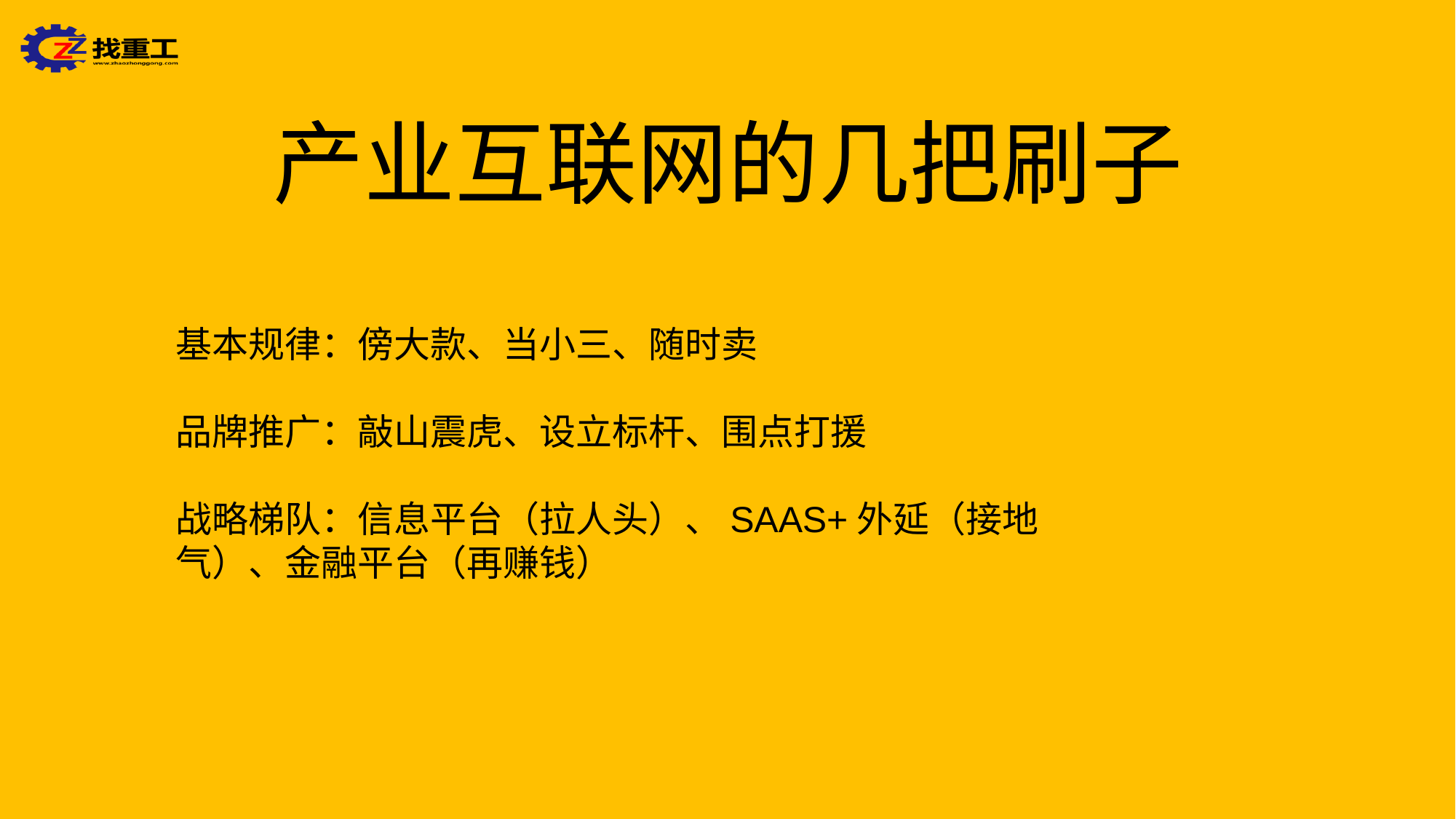

# 产业互联网的几把刷子
基本规律：傍大款、当小三、随时卖

品牌推广：敲山震虎、设立标杆、围点打援

战略梯队：信息平台（拉人头）、SAAS+外延（接地气）、金融平台（再赚钱）